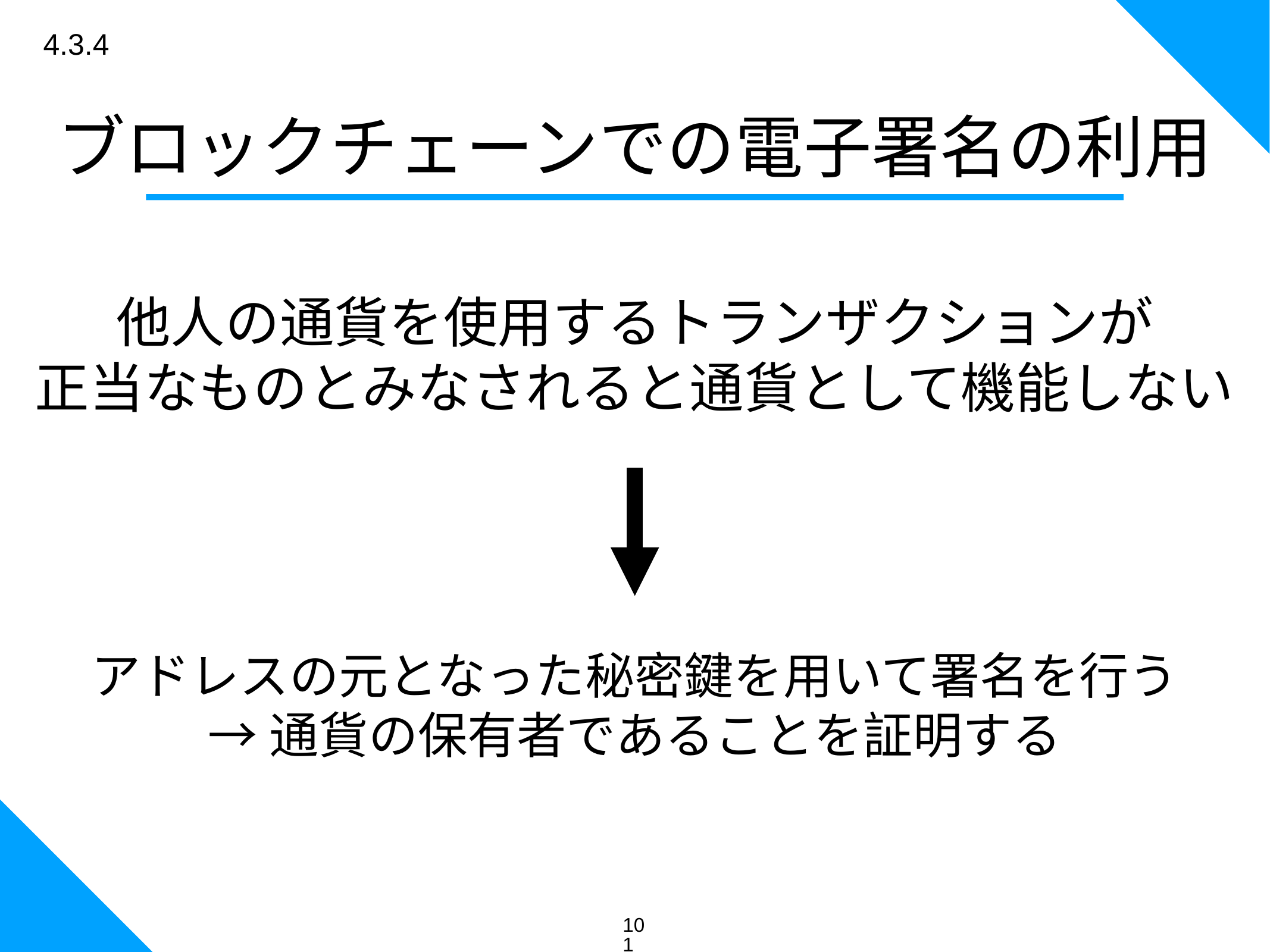

4.3.4
ブロックチェーンでの電子署名の利用
他人の通貨を使用するトランザクションが
正当なものとみなされると通貨として機能しない

アドレスの元となった秘密鍵を用いて署名を行う
→通貨の保有者であることを証明する
101